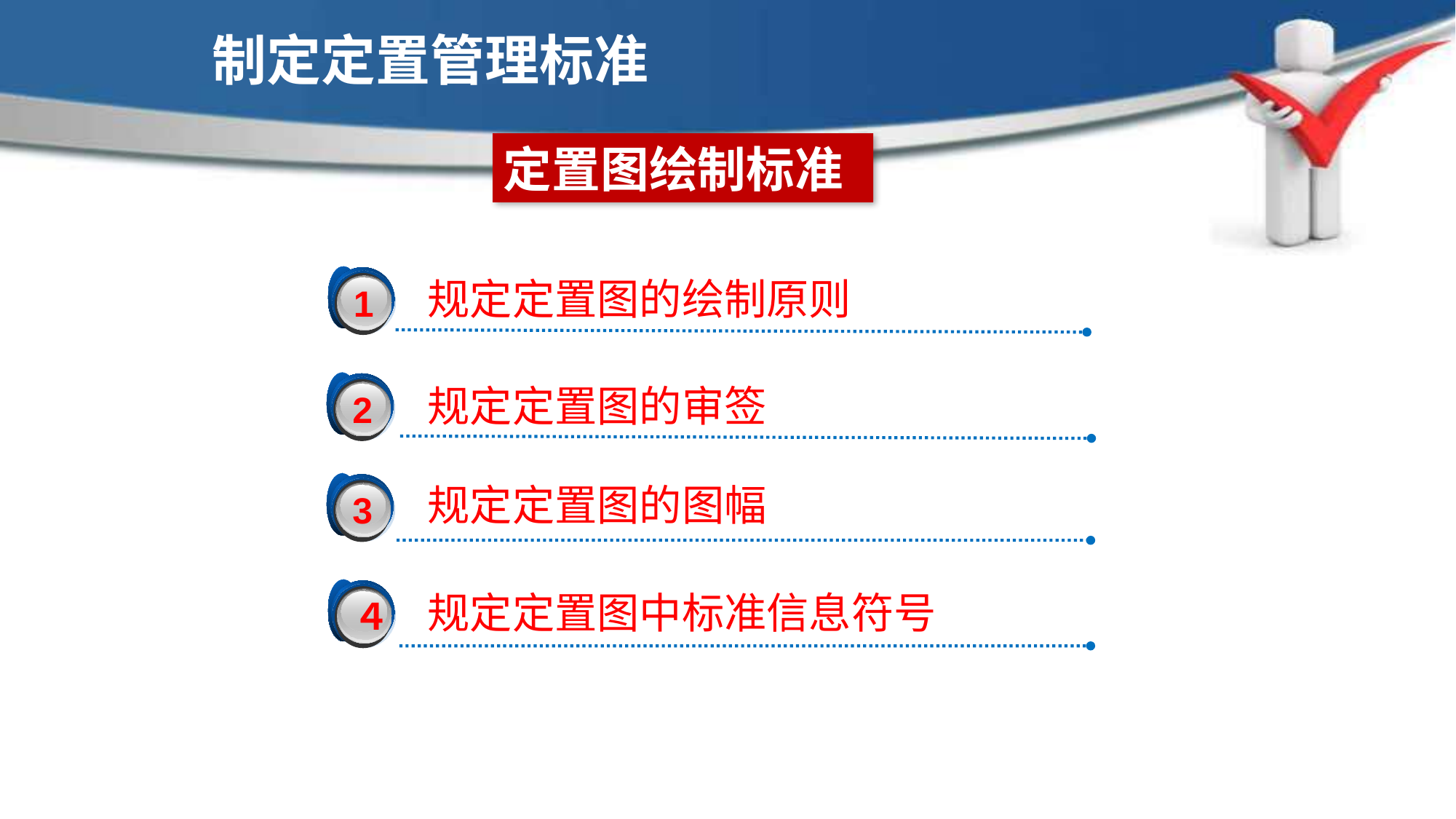

制定定置管理标准
定置图绘制标准

3

1
规定定置图的绘制原则

3

2
规定定置图的审签

3

3
规定定置图的图幅

现场6S定置管理

3

４
规定定置图中标准信息符号